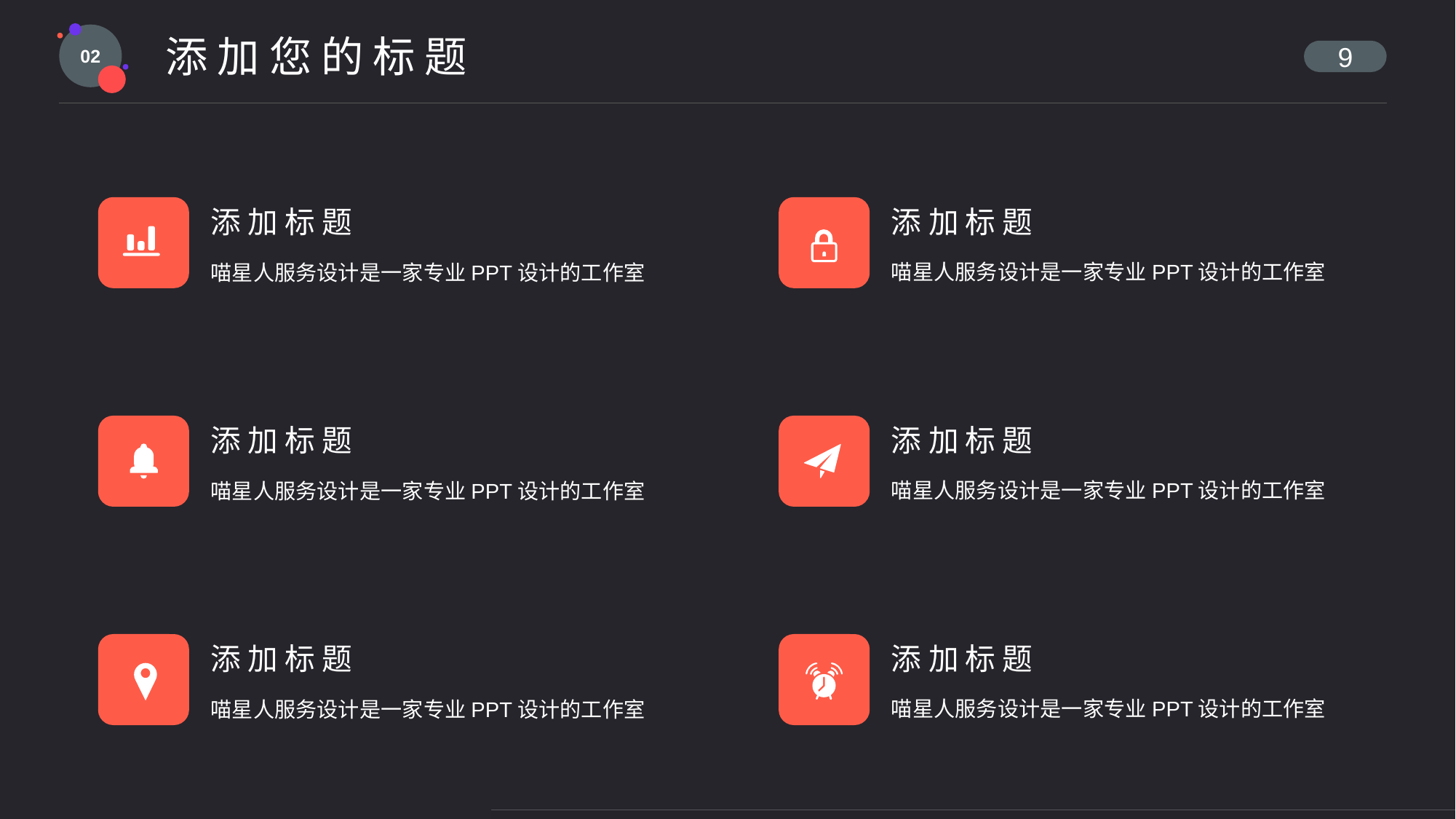

02

添 加 您 的 标 题

添 加 标 题
喵星人服务设计是一家专业PPT设计的工作室
添 加 标 题
喵星人服务设计是一家专业PPT设计的工作室
添 加 标 题
喵星人服务设计是一家专业PPT设计的工作室

添 加 标 题
喵星人服务设计是一家专业PPT设计的工作室
添 加 标 题
喵星人服务设计是一家专业PPT设计的工作室

添 加 标 题
喵星人服务设计是一家专业PPT设计的工作室